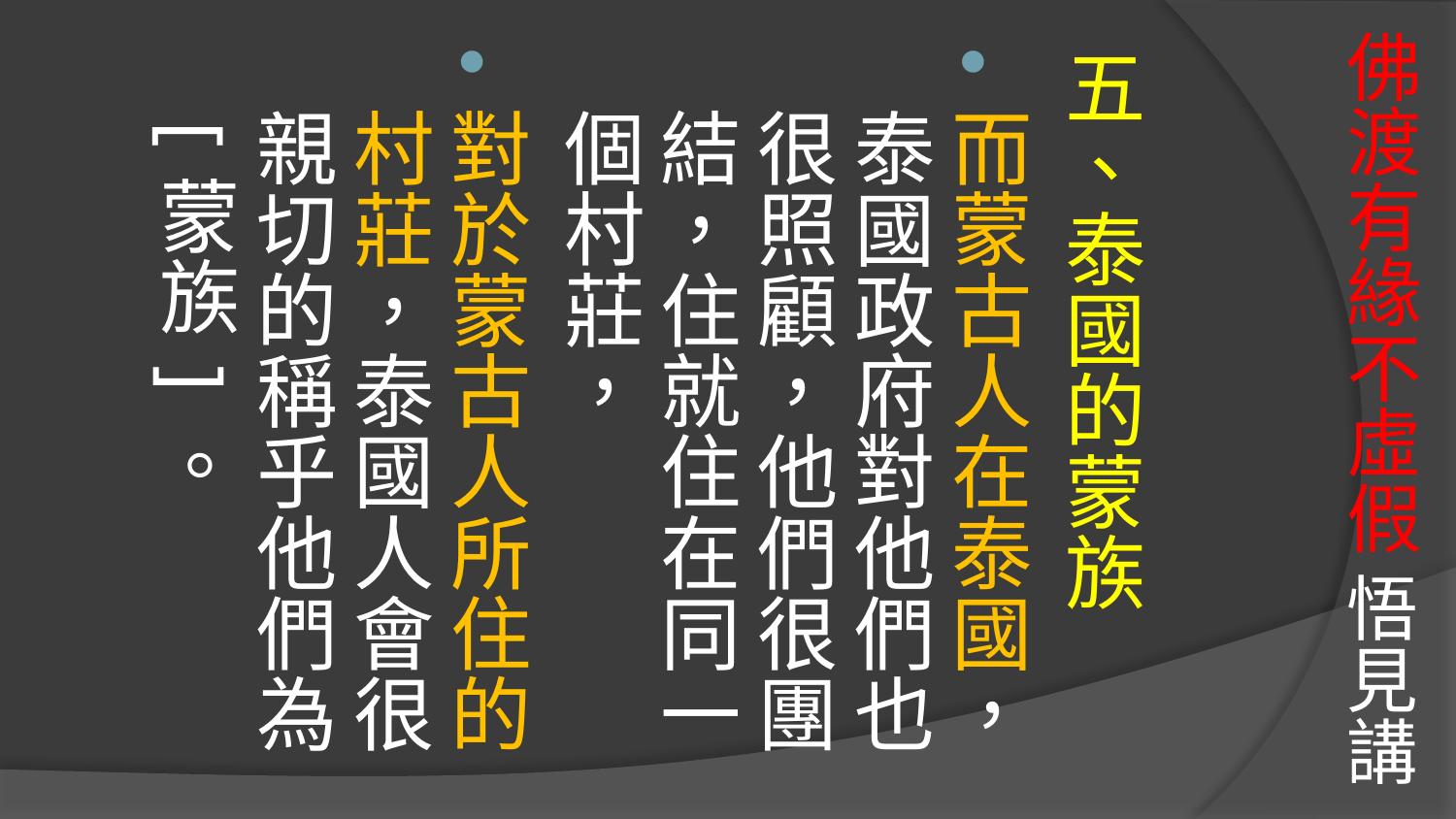

# 佛渡有緣不虛假 悟見講
五、泰國的蒙族
而蒙古人在泰國，泰國政府對他們也很照顧，他們很團結，住就住在同一個村莊，
對於蒙古人所住的村莊，泰國人會很親切的稱乎他們為[蒙族]。